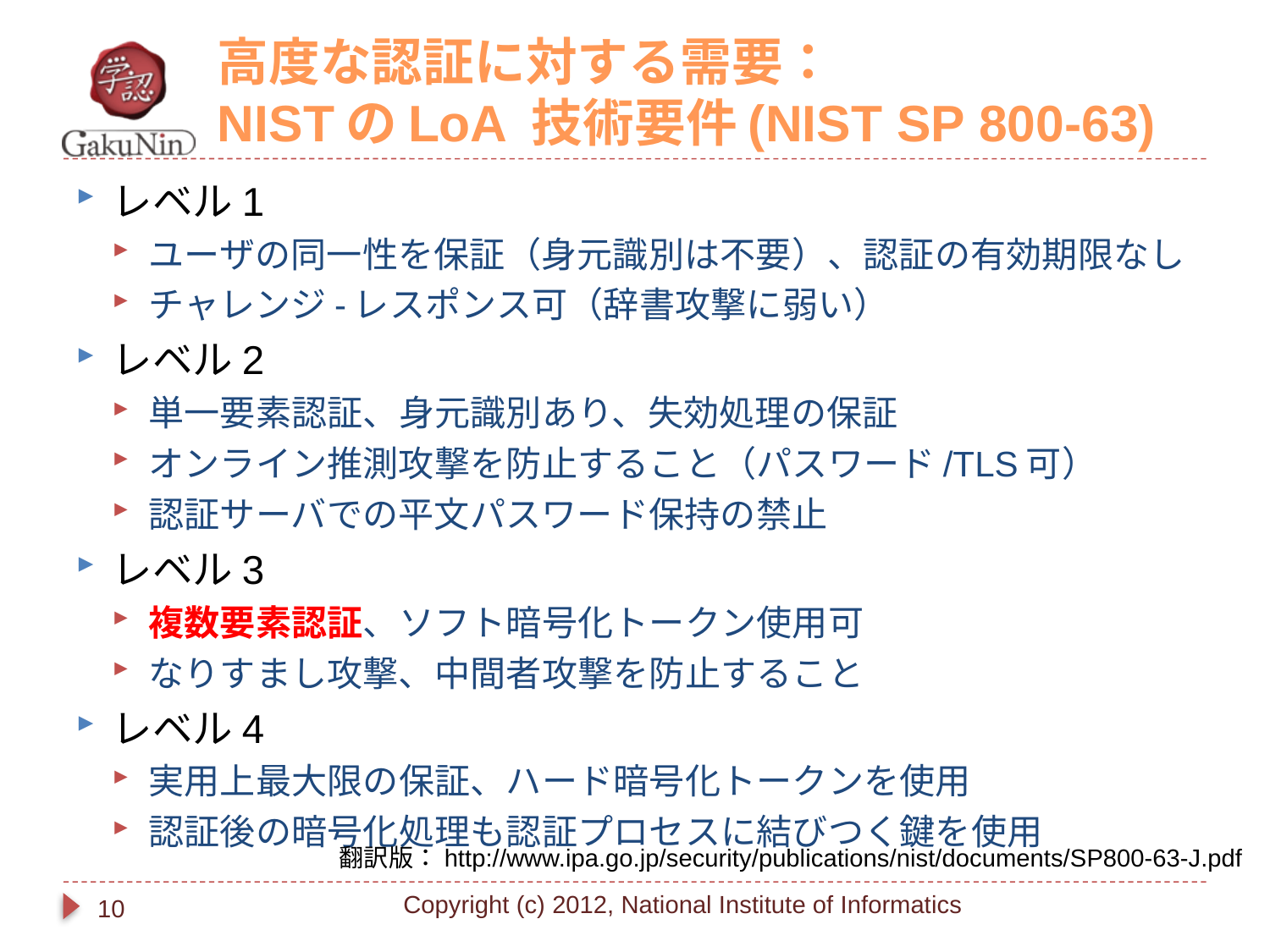

# 高度な認証に対する需要： NISTのLoA 技術要件(NIST SP 800-63)
レベル1
ユーザの同一性を保証（身元識別は不要）、認証の有効期限なし
チャレンジ-レスポンス可（辞書攻撃に弱い）
レベル2
単一要素認証、身元識別あり、失効処理の保証
オンライン推測攻撃を防止すること（パスワード/TLS可）
認証サーバでの平文パスワード保持の禁止
レベル3
複数要素認証、ソフト暗号化トークン使用可
なりすまし攻撃、中間者攻撃を防止すること
レベル4
実用上最大限の保証、ハード暗号化トークンを使用
認証後の暗号化処理も認証プロセスに結びつく鍵を使用
翻訳版：http://www.ipa.go.jp/security/publications/nist/documents/SP800-63-J.pdf
10
Copyright (c) 2012, National Institute of Informatics